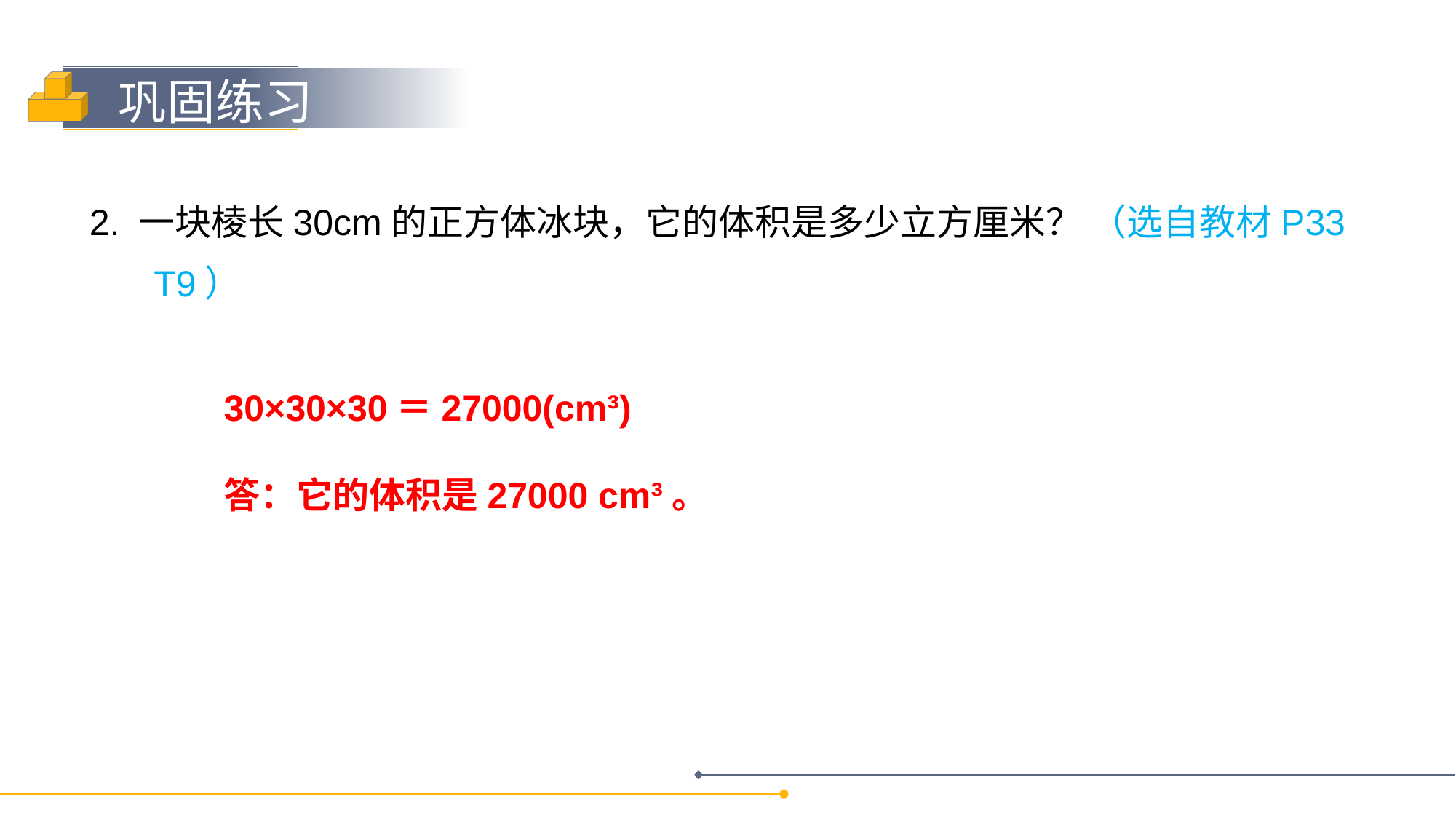

2. 一块棱长30cm的正方体冰块，它的体积是多少立方厘米？ （选自教材P33  T9）
30×30×30＝27000(cm³)
答：它的体积是27000 cm³。